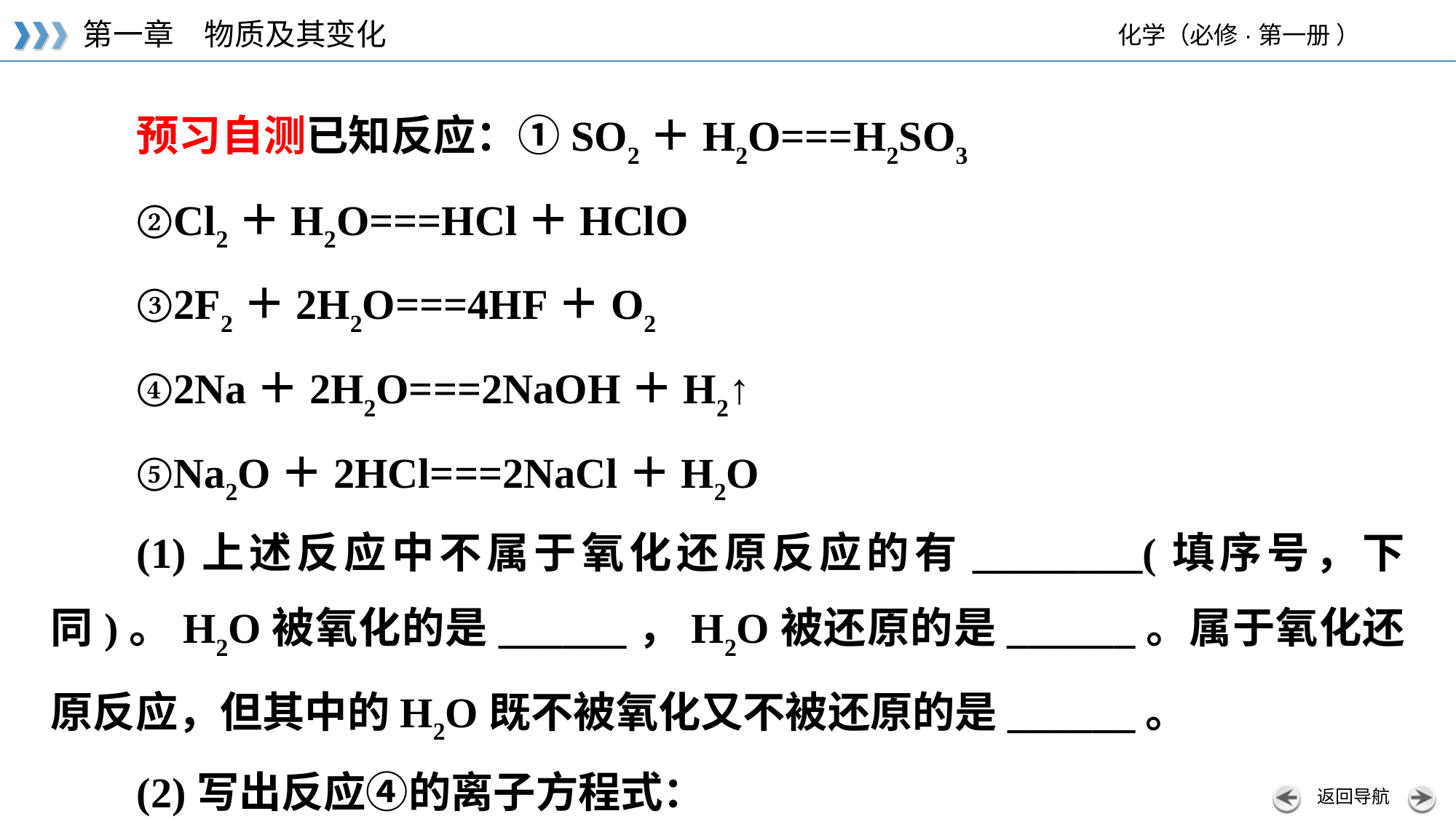

预习自测已知反应：①SO2＋H2O===H2SO3
②Cl2＋H2O===HCl＋HClO
③2F2＋2H2O===4HF＋O2
④2Na＋2H2O===2NaOH＋H2↑
⑤Na2O＋2HCl===2NaCl＋H2O
(1)上述反应中不属于氧化还原反应的有________(填序号，下同)。H2O被氧化的是______，H2O被还原的是______。属于氧化还原反应，但其中的H2O既不被氧化又不被还原的是______。
(2)写出反应④的离子方程式：
________________________________________。